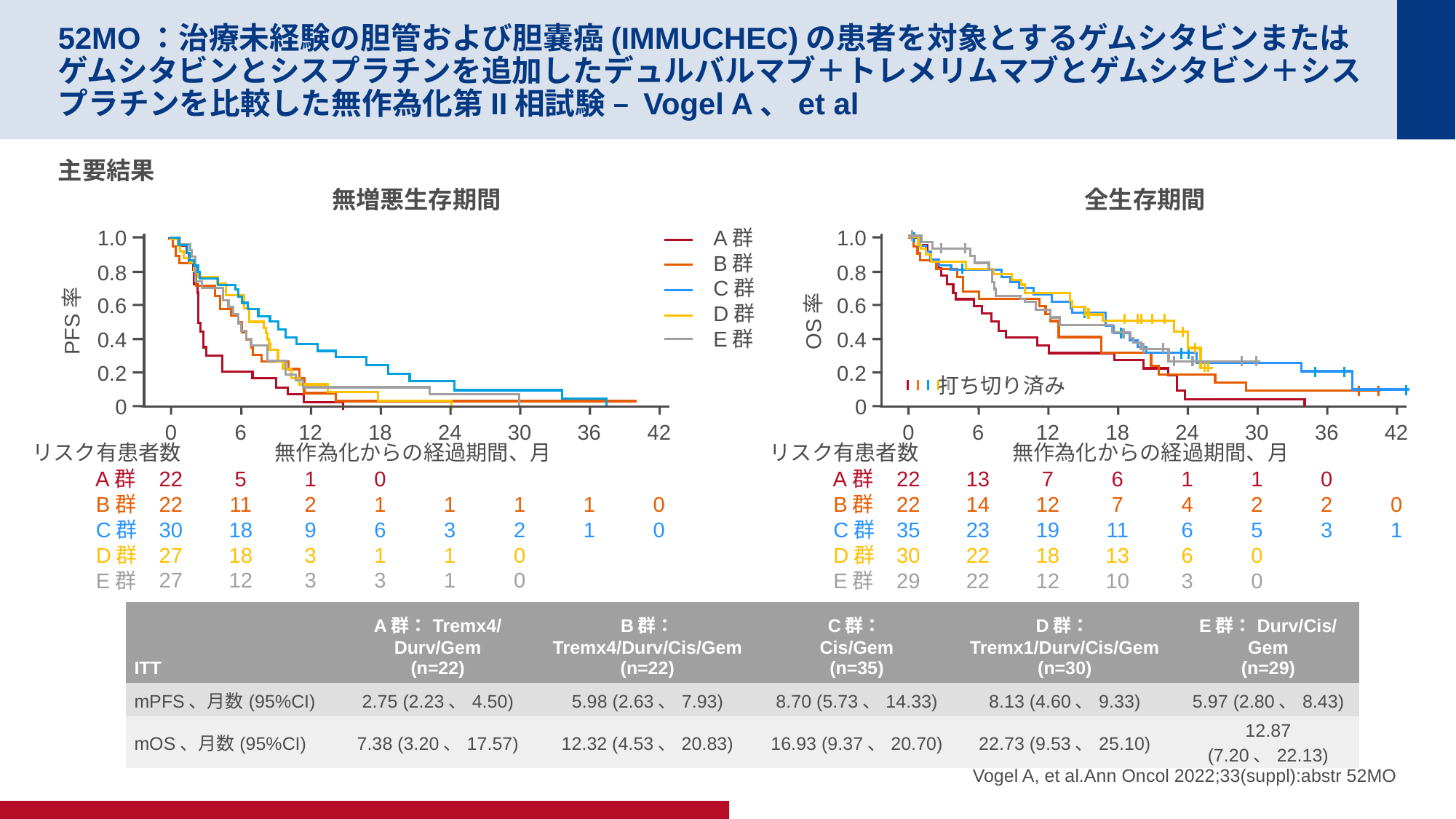

# 52MO：治療未経験の胆管および胆嚢癌(IMMUCHEC)の患者を対象とするゲムシタビンまたはゲムシタビンとシスプラチンを追加したデュルバルマブ＋トレメリムマブとゲムシタビン＋シスプラチンを比較した無作為化第II相試験 – Vogel A、et al
主要結果
無増悪生存期間
全生存期間
1.0
A群
B群
C群
D群
E群
1.0

0.8

0.6

OS率
0.4

0.2

0

0
6
12
18
24
30
36
42
リスク有患者数
無作為化からの経過期間、月
A群
22
13
7
6
1
1
0
B群
22
14
12
7
4
2
2
0
C群
35
23
19
11
6
5
3
1
D群
30
22
18
13
6
0
E群
29
22
12
10
3
0

0.8

0.6
PFS率

0.4

0.2
打ち切り済み

0

0
6
12
18
24
30
36
42

リスク有患者数
無作為化からの経過期間、月
A群
22
5
1
0
B群
22
11
2
1
1
1
1
0
C群
30
18
9
6
3
2
1
0
D群
27
18
3
1
1
0
E群
27
12
3
3
1
0
| ITT | A群：Tremx4/Durv/Gem (n=22) | B群： Tremx4/Durv/Cis/Gem (n=22) | C群： Cis/Gem (n=35) | D群： Tremx1/Durv/Cis/Gem (n=30) | E群：Durv/Cis/Gem (n=29) |
| --- | --- | --- | --- | --- | --- |
| mPFS、月数(95%CI) | 2.75 (2.23、4.50) | 5.98 (2.63、7.93) | 8.70 (5.73、14.33) | 8.13 (4.60、9.33) | 5.97 (2.80、8.43) |
| mOS、月数(95%CI) | 7.38 (3.20、17.57) | 12.32 (4.53、20.83) | 16.93 (9.37、20.70) | 22.73 (9.53、25.10) | 12.87 (7.20、22.13) |
Vogel A, et al.Ann Oncol 2022;33(suppl):abstr 52MO